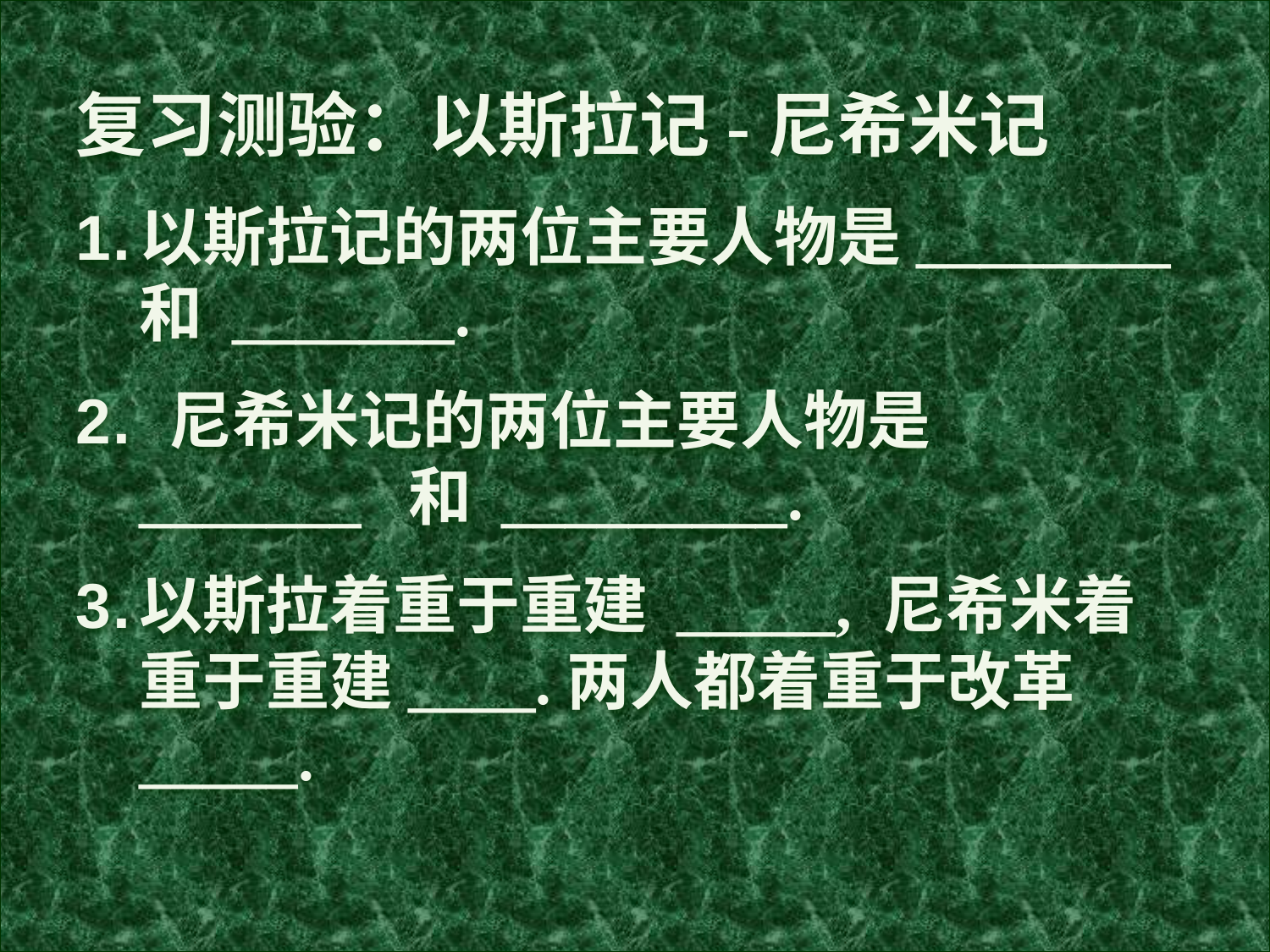

复习测验：以斯拉记-尼希米记
以斯拉记的两位主要人物是________ 和 _______.
 尼希米记的两位主要人物是 _______  和 _________.
以斯拉着重于重建 _____, 尼希米着重于重建____.两人都着重于改革_____.